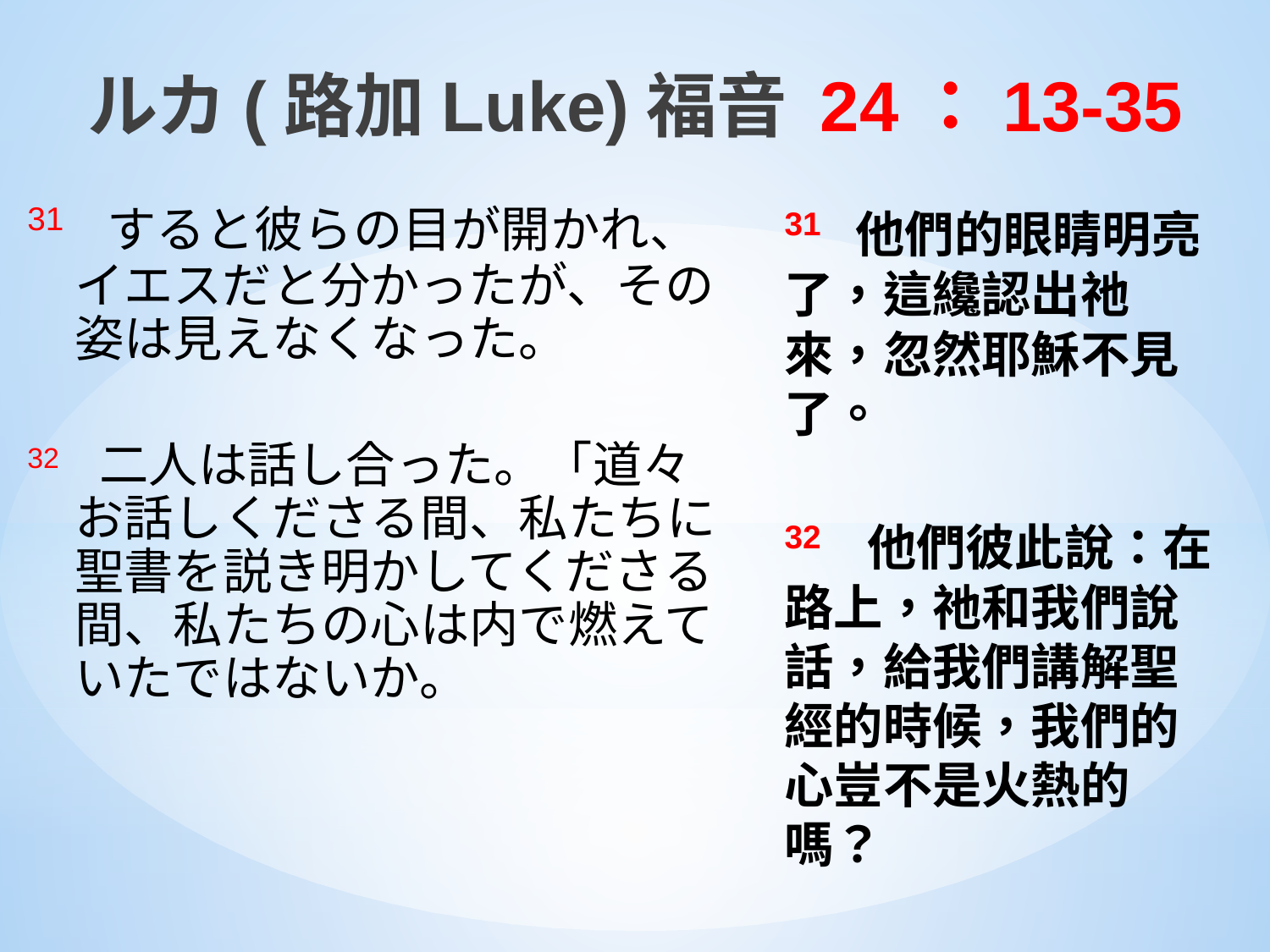

ルカ(路加Luke)福音 24：13-35

31  すると彼らの目が開かれ、イエスだと分かったが、その姿は見えなくなった。

32　二人は話し合った。「道々お話しくださる間、私たちに聖書を説き明かしてくださる間、私たちの心は内で燃えていたではないか。

31  他們的眼睛明亮了，這纔認出祂來，忽然耶穌不見了。
32　他們彼此說：在路上，祂和我們說話，給我們講解聖經的時候，我們的心豈不是火熱的嗎？